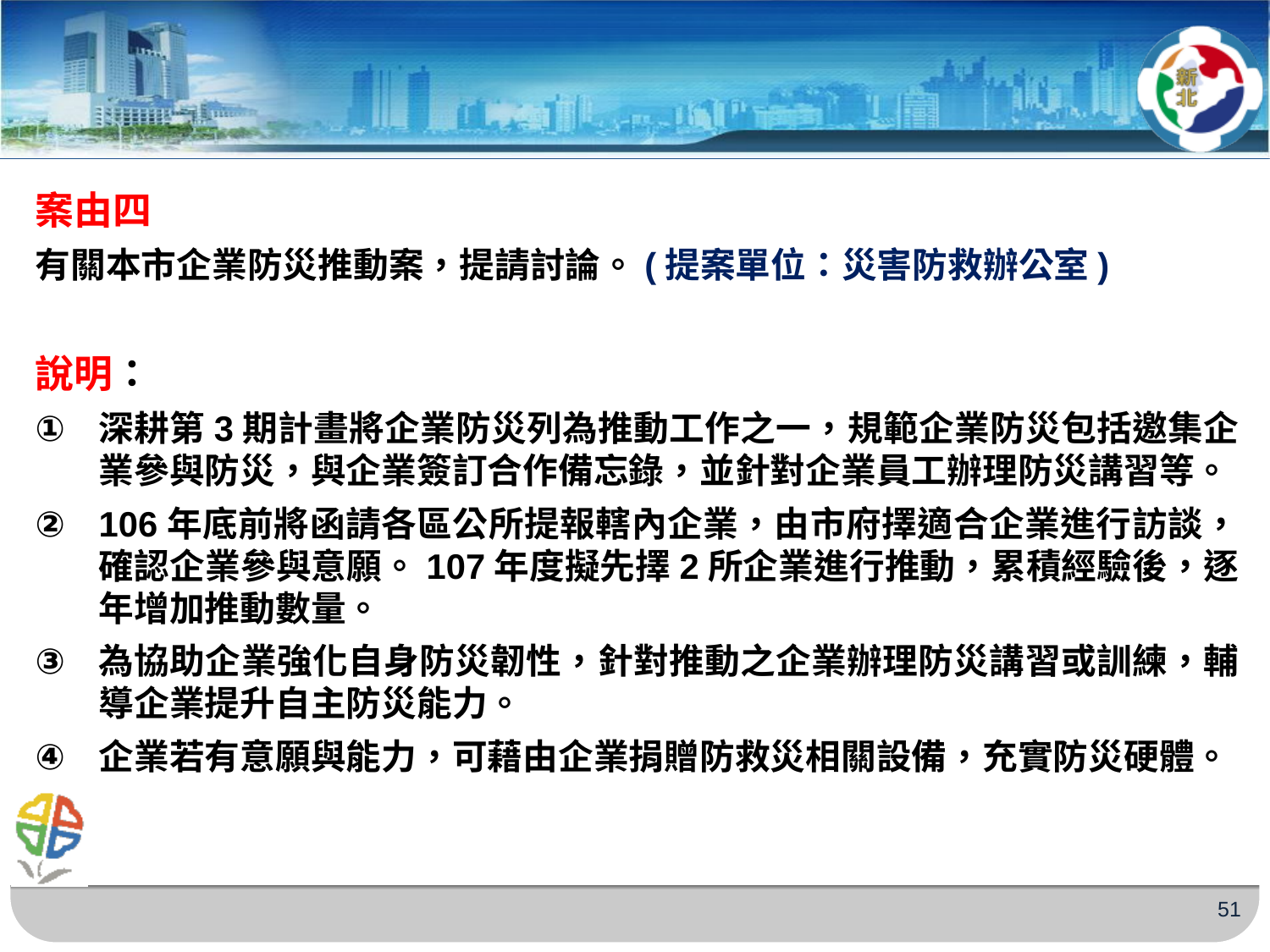

案由四
有關本市企業防災推動案，提請討論。(提案單位：災害防救辦公室)

說明：
深耕第3期計畫將企業防災列為推動工作之一，規範企業防災包括邀集企業參與防災，與企業簽訂合作備忘錄，並針對企業員工辦理防災講習等。
106年底前將函請各區公所提報轄內企業，由市府擇適合企業進行訪談，確認企業參與意願。107年度擬先擇2所企業進行推動，累積經驗後，逐年增加推動數量。
為協助企業強化自身防災韌性，針對推動之企業辦理防災講習或訓練，輔導企業提升自主防災能力。
企業若有意願與能力，可藉由企業捐贈防救災相關設備，充實防災硬體。
51